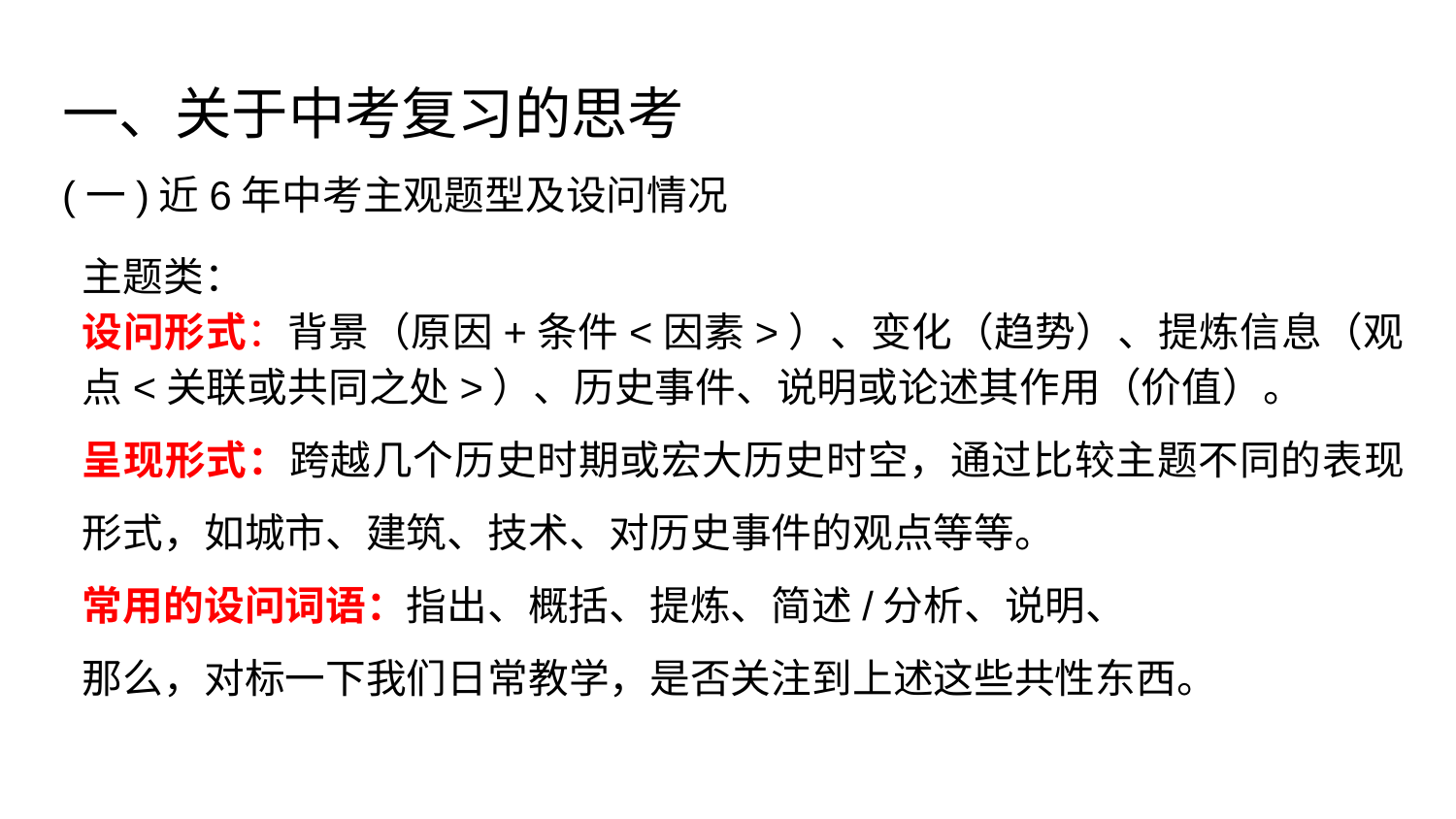

一、关于中考复习的思考
(一)近6年中考主观题型及设问情况
主题类：
设问形式：背景（原因+条件<因素>）、变化（趋势）、提炼信息（观点<关联或共同之处>）、历史事件、说明或论述其作用（价值）。
呈现形式：跨越几个历史时期或宏大历史时空，通过比较主题不同的表现形式，如城市、建筑、技术、对历史事件的观点等等。
常用的设问词语：指出、概括、提炼、简述/分析、说明、
那么，对标一下我们日常教学，是否关注到上述这些共性东西。